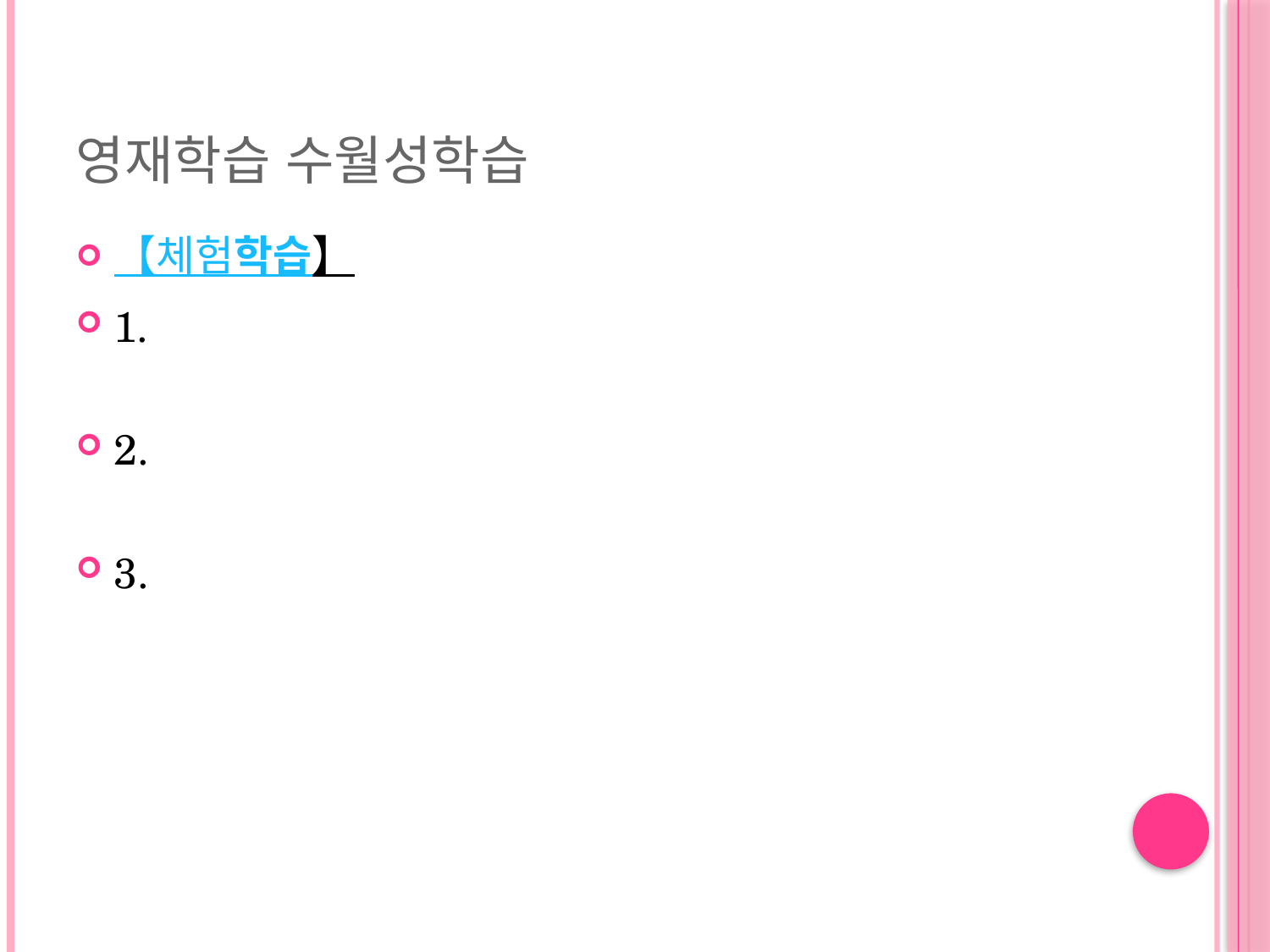

# 영재학습 수월성학습
【체험학습】
1.

2.

3.